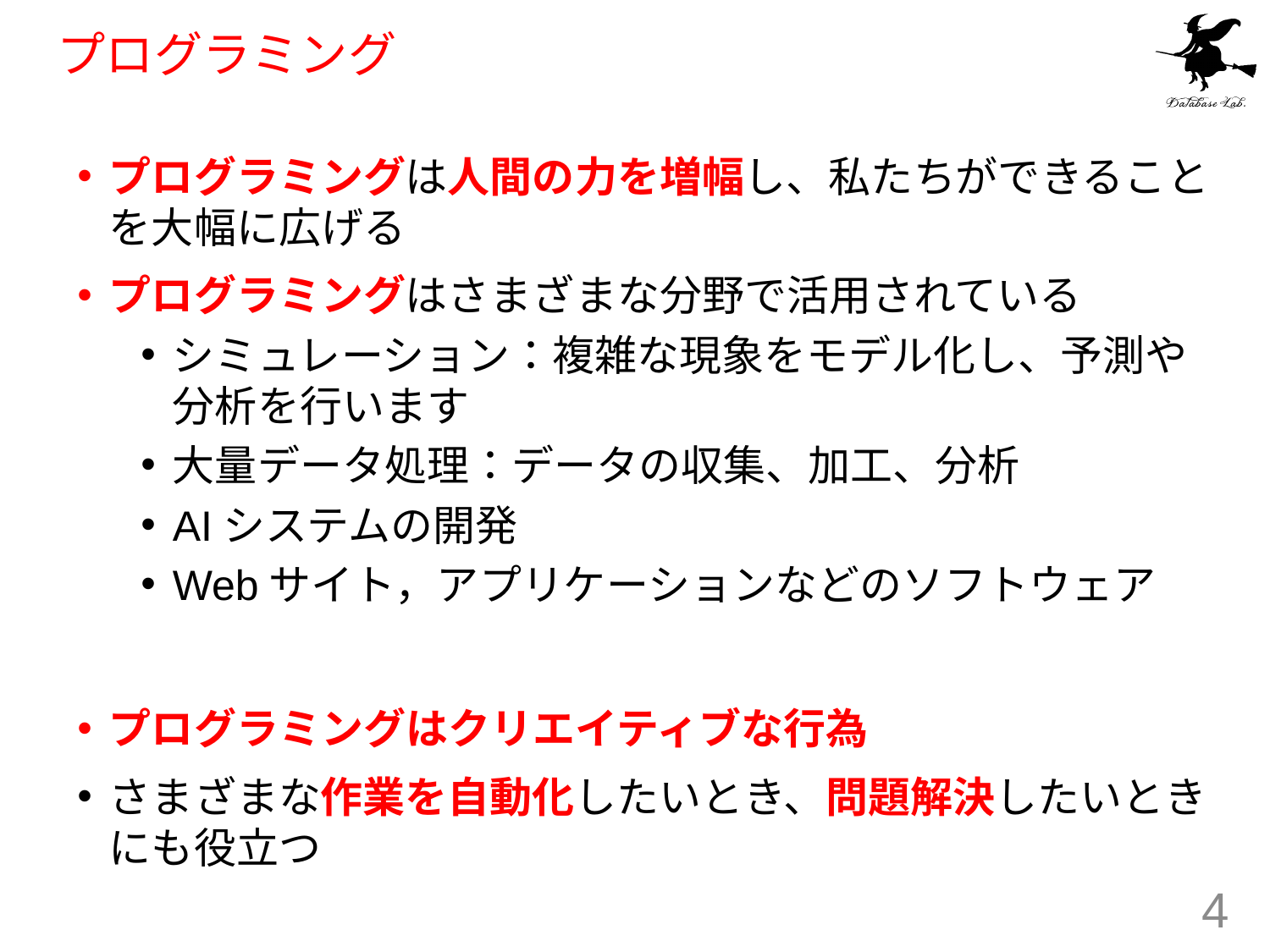

# プログラミング
プログラミングは人間の力を増幅し、私たちができることを大幅に広げる
プログラミングはさまざまな分野で活用されている
シミュレーション：複雑な現象をモデル化し、予測や分析を行います
大量データ処理：データの収集、加工、分析
AIシステムの開発
Webサイト，アプリケーションなどのソフトウェア

プログラミングはクリエイティブな行為
さまざまな作業を自動化したいとき、問題解決したいときにも役立つ

4